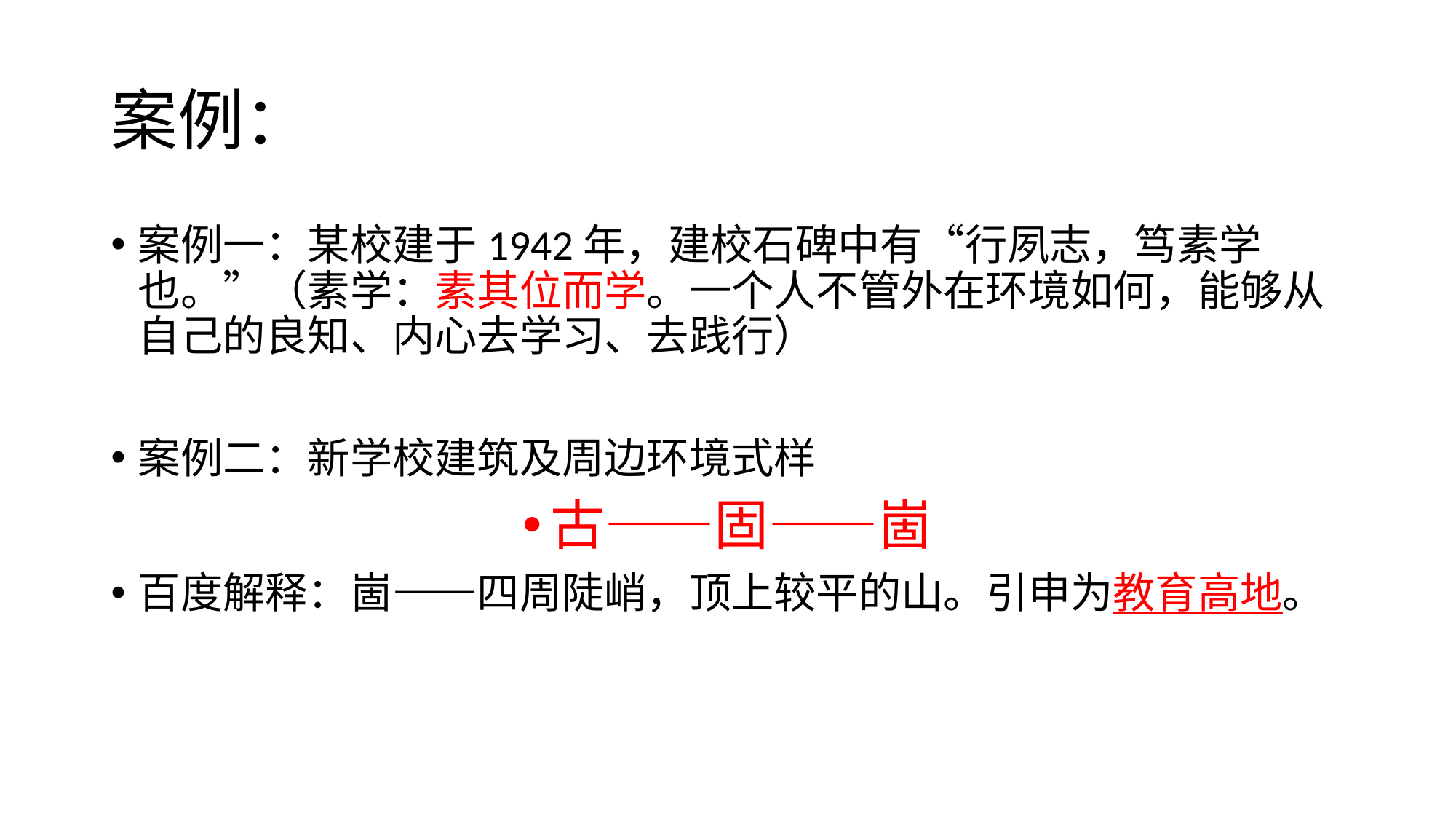

# 案例：
案例一：某校建于1942年，建校石碑中有“行夙志，笃素学也。”（素学：素其位而学。一个人不管外在环境如何，能够从自己的良知、内心去学习、去践行）

案例二：新学校建筑及周边环境式样
古——固——崮
百度解释：崮——四周陡峭，顶上较平的山。引申为教育高地。